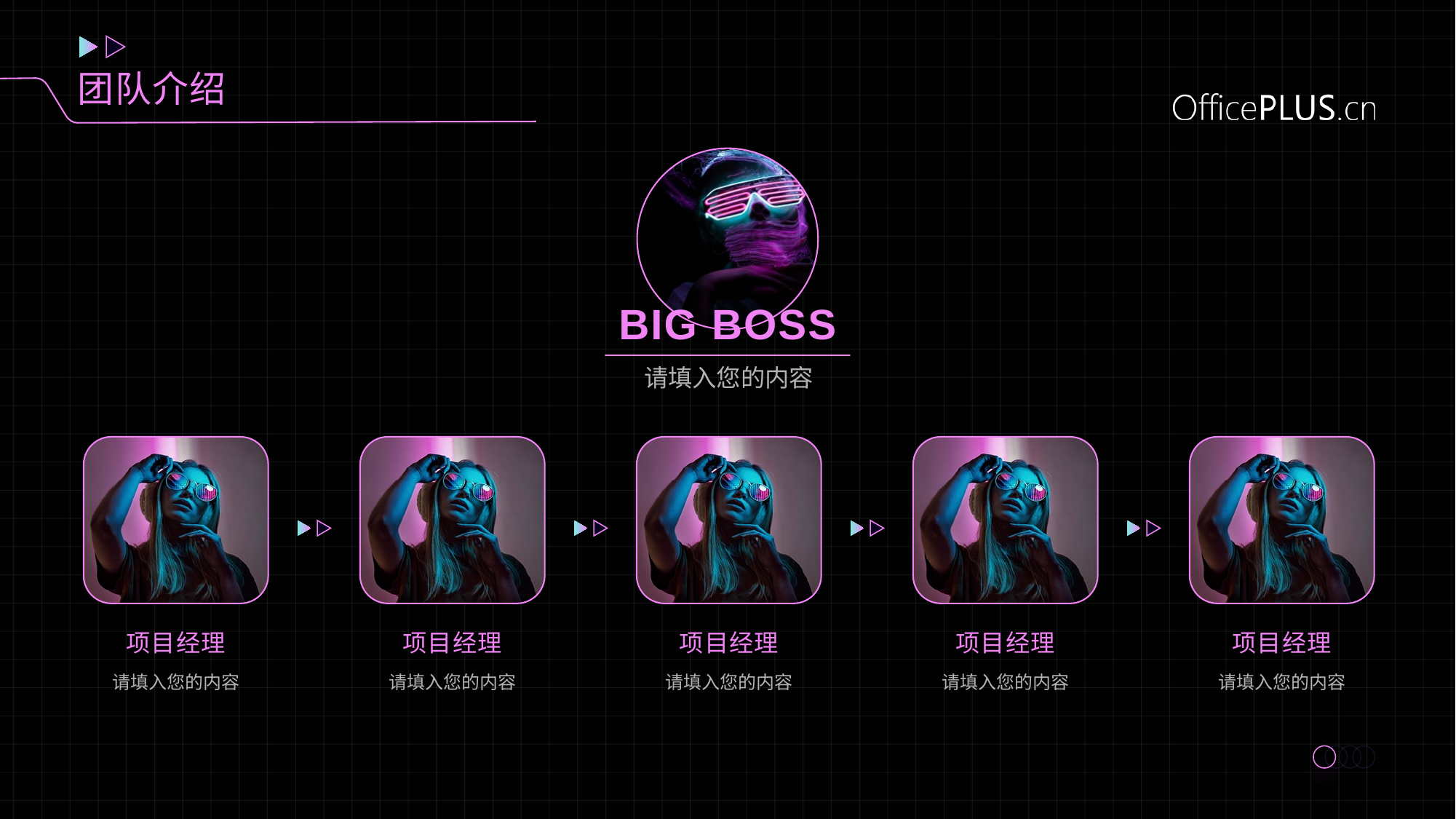

团队介绍

BIG BOSS
请填入您的内容

项目经理
项目经理
项目经理
项目经理
项目经理
请填入您的内容
请填入您的内容
请填入您的内容
请填入您的内容
请填入您的内容